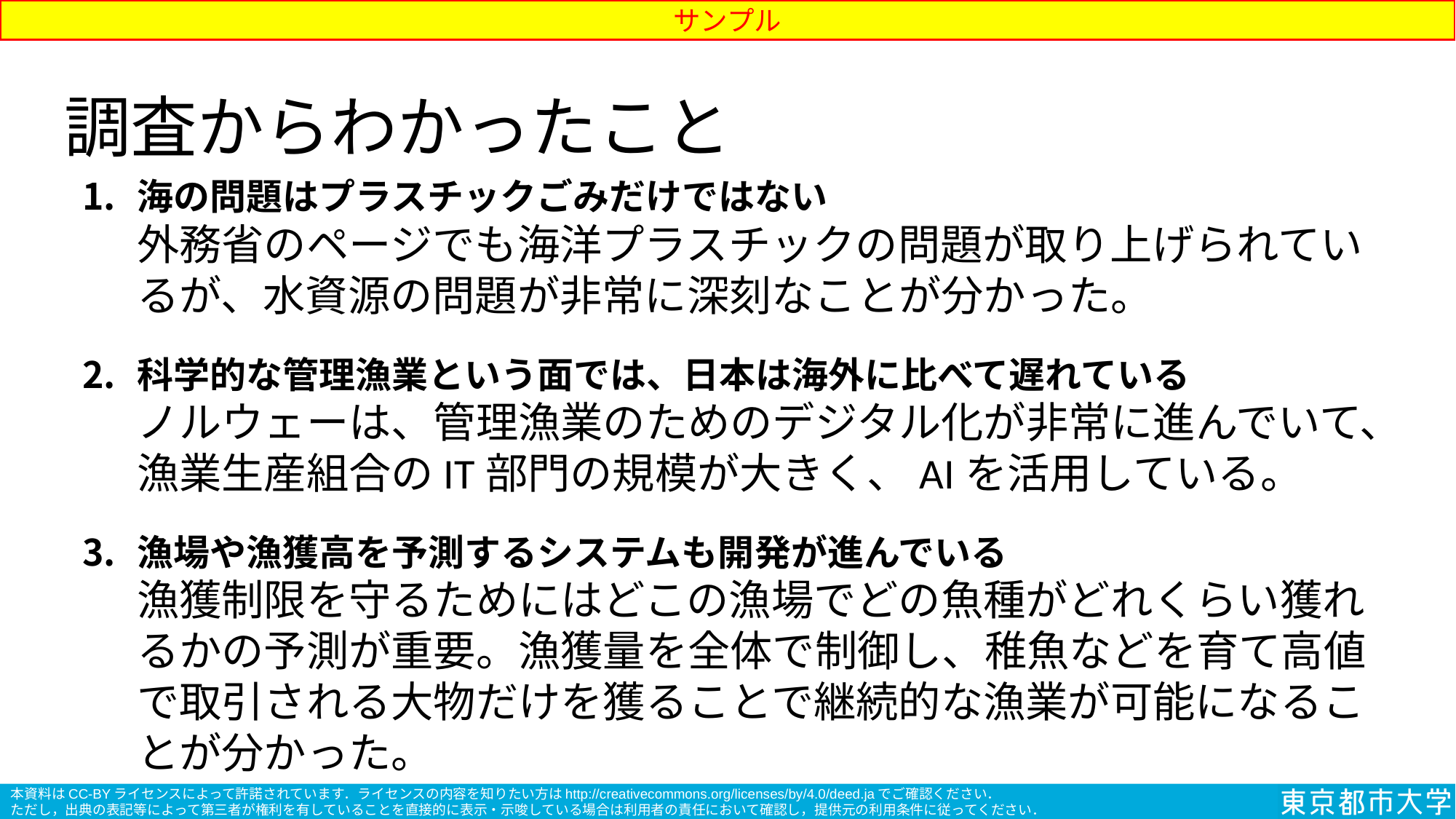

サンプル
# 調査からわかったこと
海の問題はプラスチックごみだけではない
外務省のページでも海洋プラスチックの問題が取り上げられているが、水資源の問題が非常に深刻なことが分かった。
科学的な管理漁業という面では、日本は海外に比べて遅れている
ノルウェーは、管理漁業のためのデジタル化が非常に進んでいて、漁業生産組合のIT部門の規模が大きく、AIを活用している。
漁場や漁獲高を予測するシステムも開発が進んでいる
漁獲制限を守るためにはどこの漁場でどの魚種がどれくらい獲れるかの予測が重要。漁獲量を全体で制御し、稚魚などを育て高値で取引される大物だけを獲ることで継続的な漁業が可能になることが分かった。